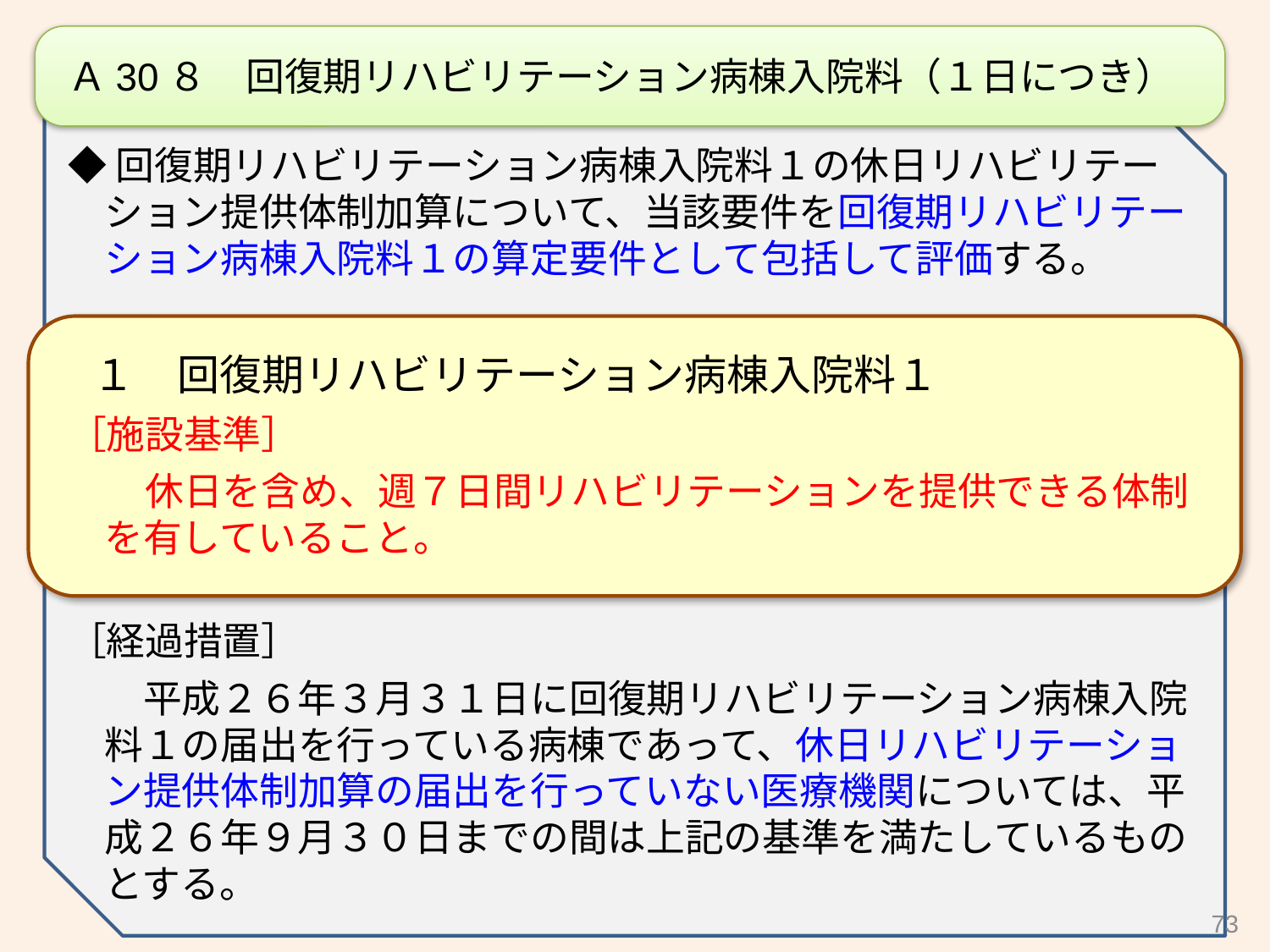

Ａ30８　回復期リハビリテーション病棟入院料（１日につき）
◆回復期リハビリテーション病棟入院料１の休日リハビリテーション提供体制加算について、当該要件を回復期リハビリテーション病棟入院料１の算定要件として包括して評価する。

１　回復期リハビリテーション病棟入院料１
［施設基準］
　　休日を含め、週７日間リハビリテーションを提供できる体制を有していること。

［経過措置］
　平成２６年３月３１日に回復期リハビリテーション病棟入院料１の届出を行っている病棟であって、休日リハビリテーション提供体制加算の届出を行っていない医療機関については、平成２６年９月３０日までの間は上記の基準を満たしているものとする。

73